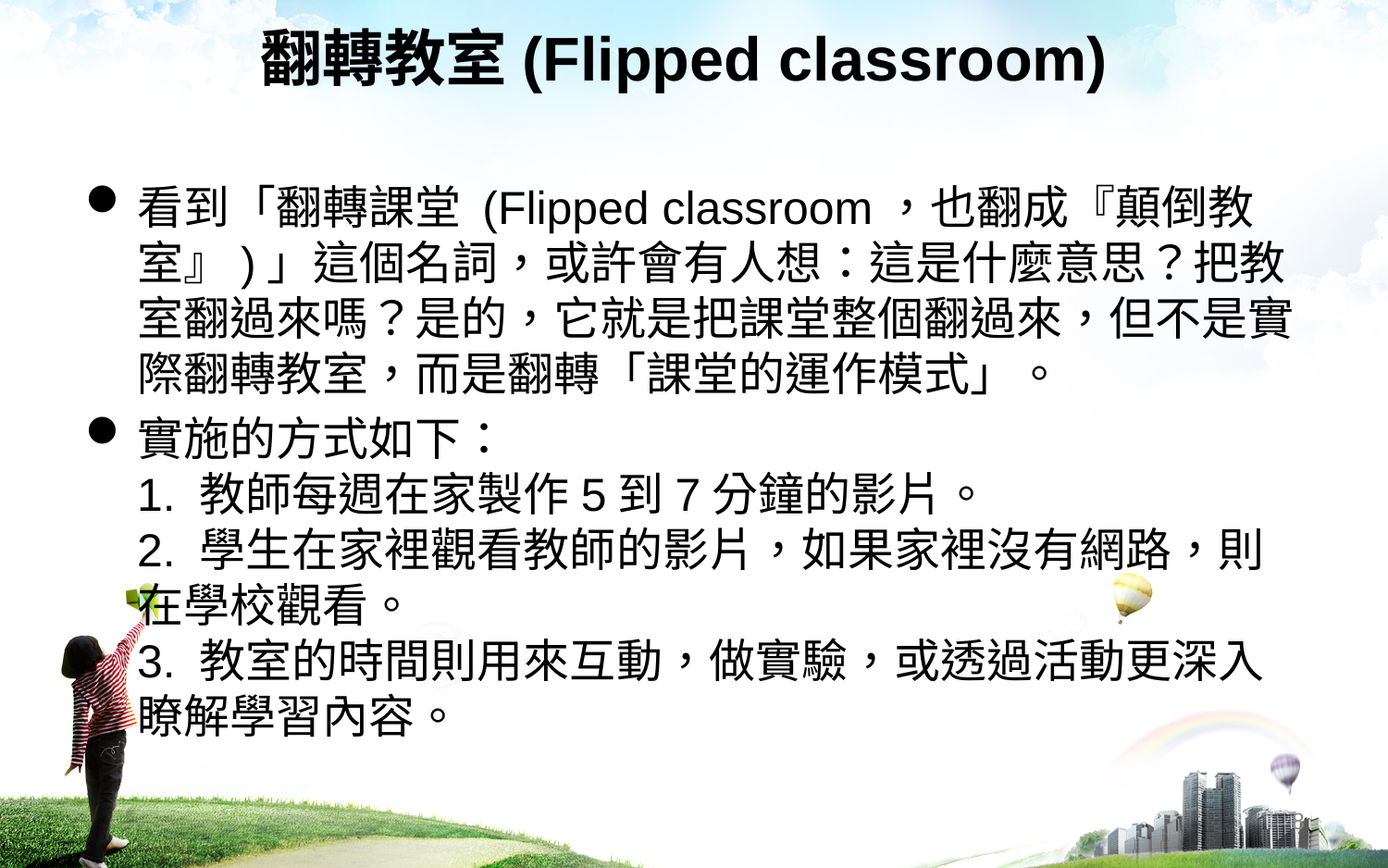

# 翻轉教室(Flipped classroom)
看到「翻轉課堂 (Flipped classroom，也翻成『顛倒教室』)」這個名詞，或許會有人想：這是什麼意思？把教室翻過來嗎？是的，它就是把課堂整個翻過來，但不是實際翻轉教室，而是翻轉「課堂的運作模式」。
實施的方式如下：
1. 教師每週在家製作5到7分鐘的影片。
2. 學生在家裡觀看教師的影片，如果家裡沒有網路，則在學校觀看。
3. 教室的時間則用來互動，做實驗，或透過活動更深入瞭解學習內容。
8